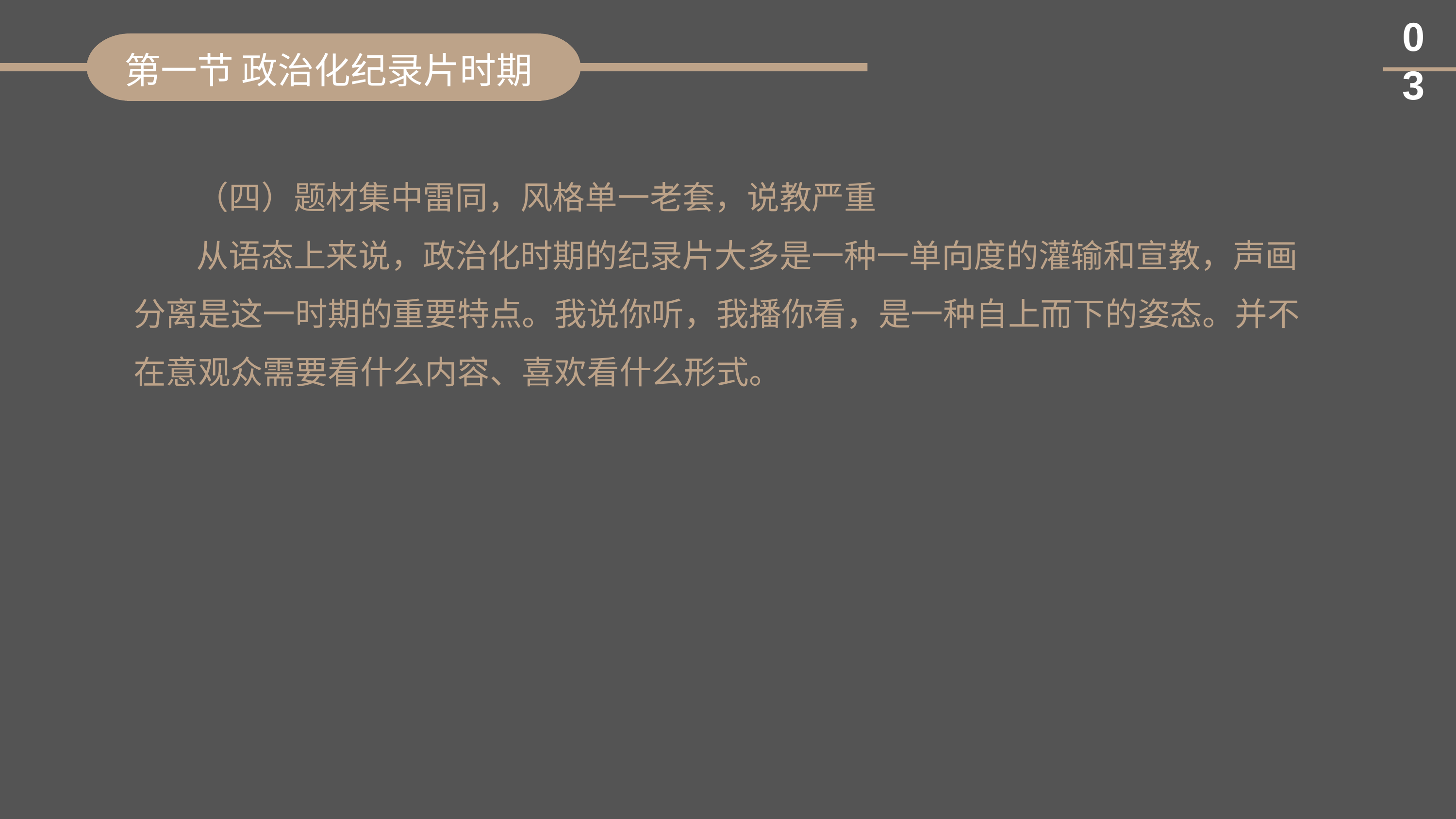

03

第一节 政治化纪录片时期

（四）题材集中雷同，风格单一老套，说教严重
从语态上来说，政治化时期的纪录片大多是一种一单向度的灌输和宣教，声画分离是这一时期的重要特点。我说你听，我播你看，是一种自上而下的姿态。并不在意观众需要看什么内容、喜欢看什么形式。